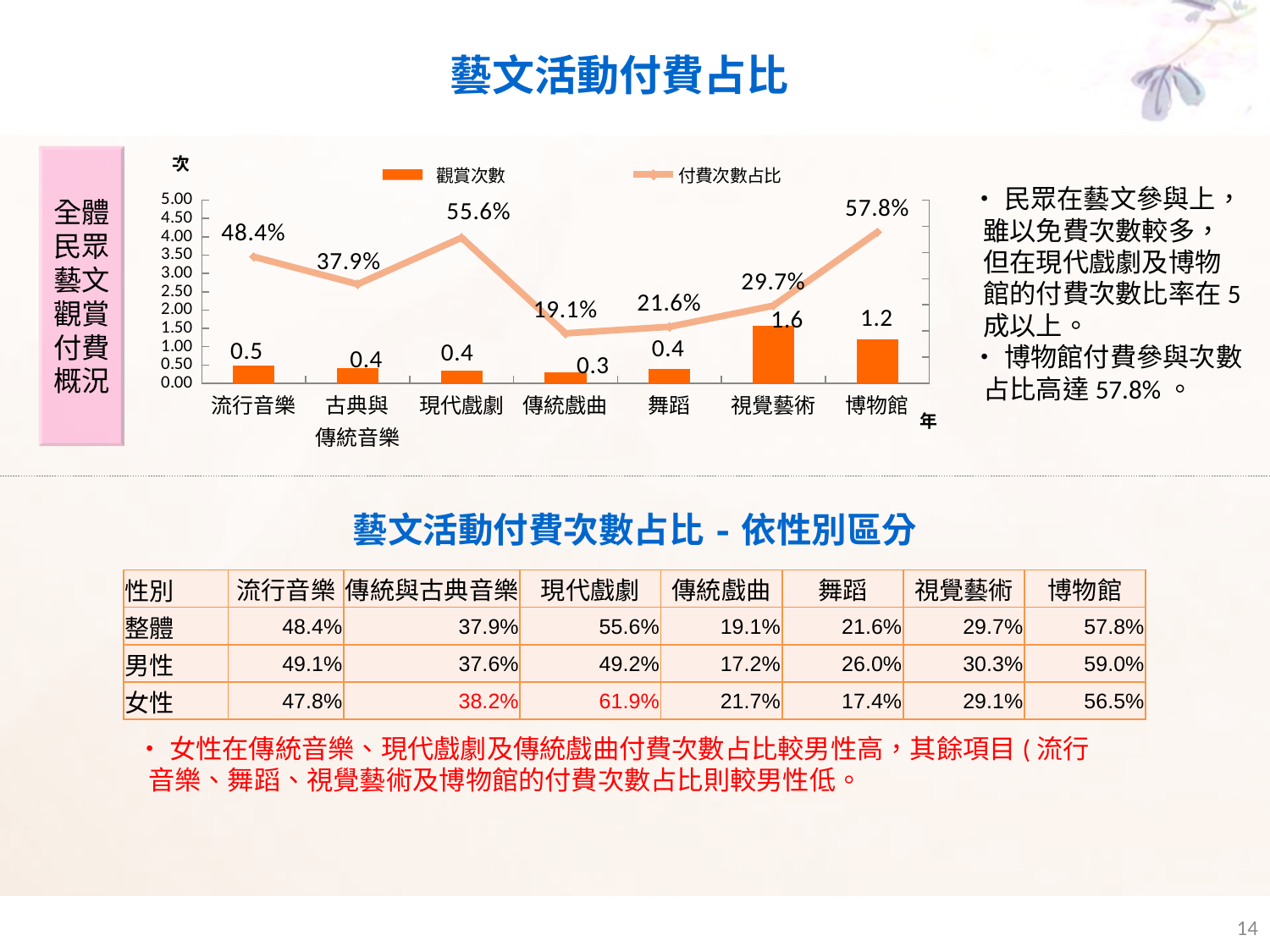

藝文活動付費占比

### Chart

| Category |  觀賞次數 | 付費次數占比 |
|---|---|---|
| 流行音樂 | 0.488825634531203 | 0.4835154783921074 |
| 古典與
傳統音樂 | 0.4063760852743968 | 0.3787513281565407 |
| 現代戲劇 | 0.3550645408277685 | 0.5562618561973425 |
| 傳統戲曲 | 0.30146579402721563 | 0.19107767626725822 |
| 舞蹈 | 0.39248439394734486 | 0.21610669792399592 |
| 視覺藝術 | 1.5648865227904971 | 0.2967241319250443 |
| 博物館 | 1.1999600148804968 | 0.5775646308888631 |
全體民眾藝文觀賞付費概況
•民眾在藝文參與上，雖以免費次數較多，但在現代戲劇及博物館的付費次數比率在5成以上。
•博物館付費參與次數占比高達57.8%。

藝文活動付費次數占比-依性別區分
| 性別 | 流行音樂 | 傳統與古典音樂 | 現代戲劇 | 傳統戲曲 | 舞蹈 | 視覺藝術 | 博物館 |
| --- | --- | --- | --- | --- | --- | --- | --- |
| 整體 | 48.4% | 37.9% | 55.6% | 19.1% | 21.6% | 29.7% | 57.8% |
| 男性 | 49.1% | 37.6% | 49.2% | 17.2% | 26.0% | 30.3% | 59.0% |
| 女性 | 47.8% | 38.2% | 61.9% | 21.7% | 17.4% | 29.1% | 56.5% |
•女性在傳統音樂、現代戲劇及傳統戲曲付費次數占比較男性高，其餘項目(流行音樂、舞蹈、視覺藝術及博物館的付費次數占比則較男性低。
14